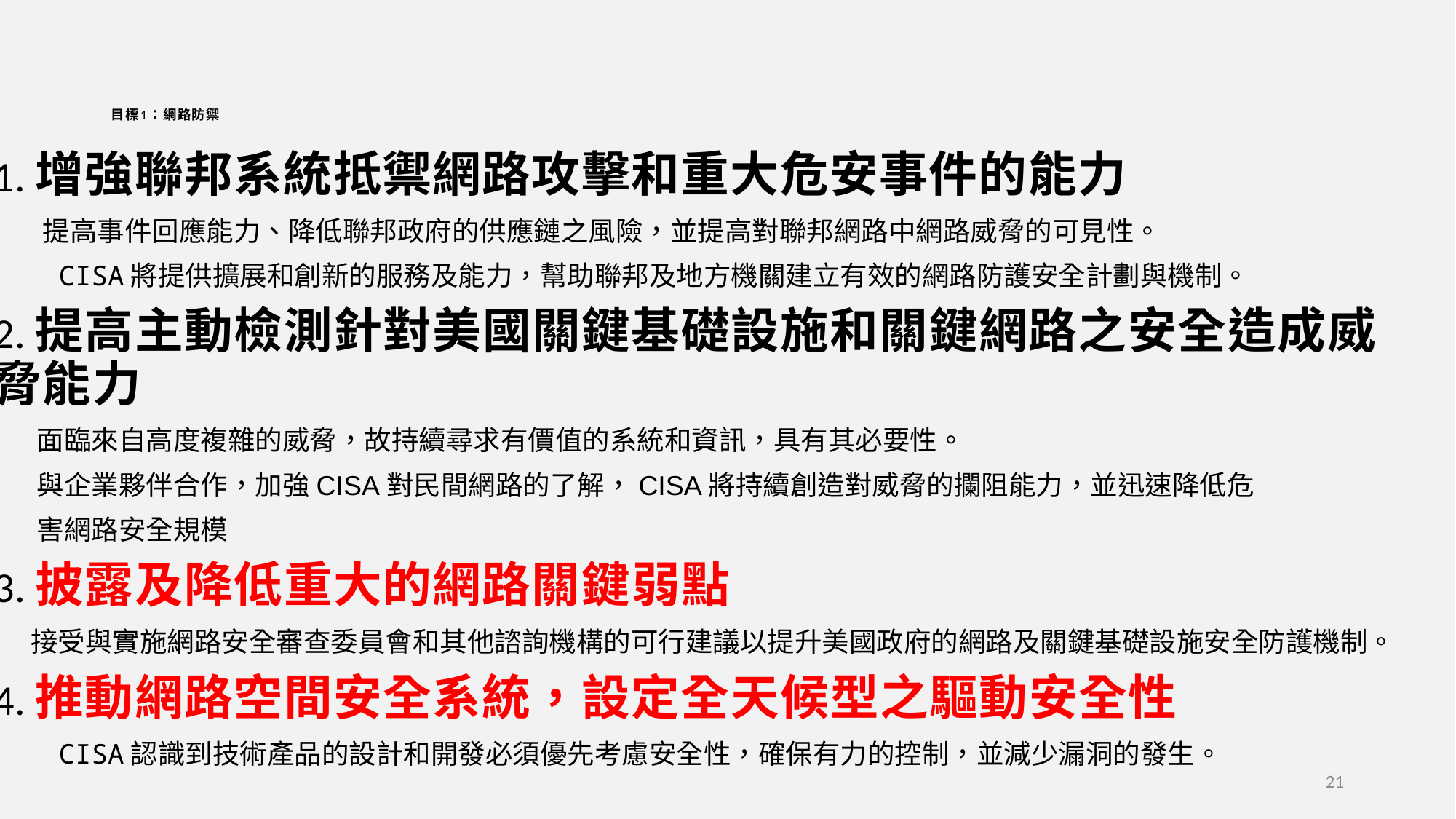

# 目標1：網路防禦
1.增強聯邦系統抵禦網路攻擊和重大危安事件的能力
       提高事件回應能力、降低聯邦政府的供應鏈之風險，並提高對聯邦網路中網路威脅的可見性。
    CISA將提供擴展和創新的服務及能力，幫助聯邦及地方機關建立有效的網路防護安全計劃與機制。
2.提高主動檢測針對美國關鍵基礎設施和關鍵網路之安全造成威脅能力
      面臨來自高度複雜的威脅，故持續尋求有價值的系統和資訊，具有其必要性。
      與企業夥伴合作，加強CISA對民間網路的了解，CISA將持續創造對威脅的攔阻能力，並迅速降低危
      害網路安全規模
3.披露及降低重大的網路關鍵弱點
     接受與實施網路安全審查委員會和其他諮詢機構的可行建議以提升美國政府的網路及關鍵基礎設施安全防護機制。
4.推動網路空間安全系統，設定全天候型之驅動安全性
    CISA認識到技術產品的設計和開發必須優先考慮安全性，確保有力的控制，並減少漏洞的發生。

21